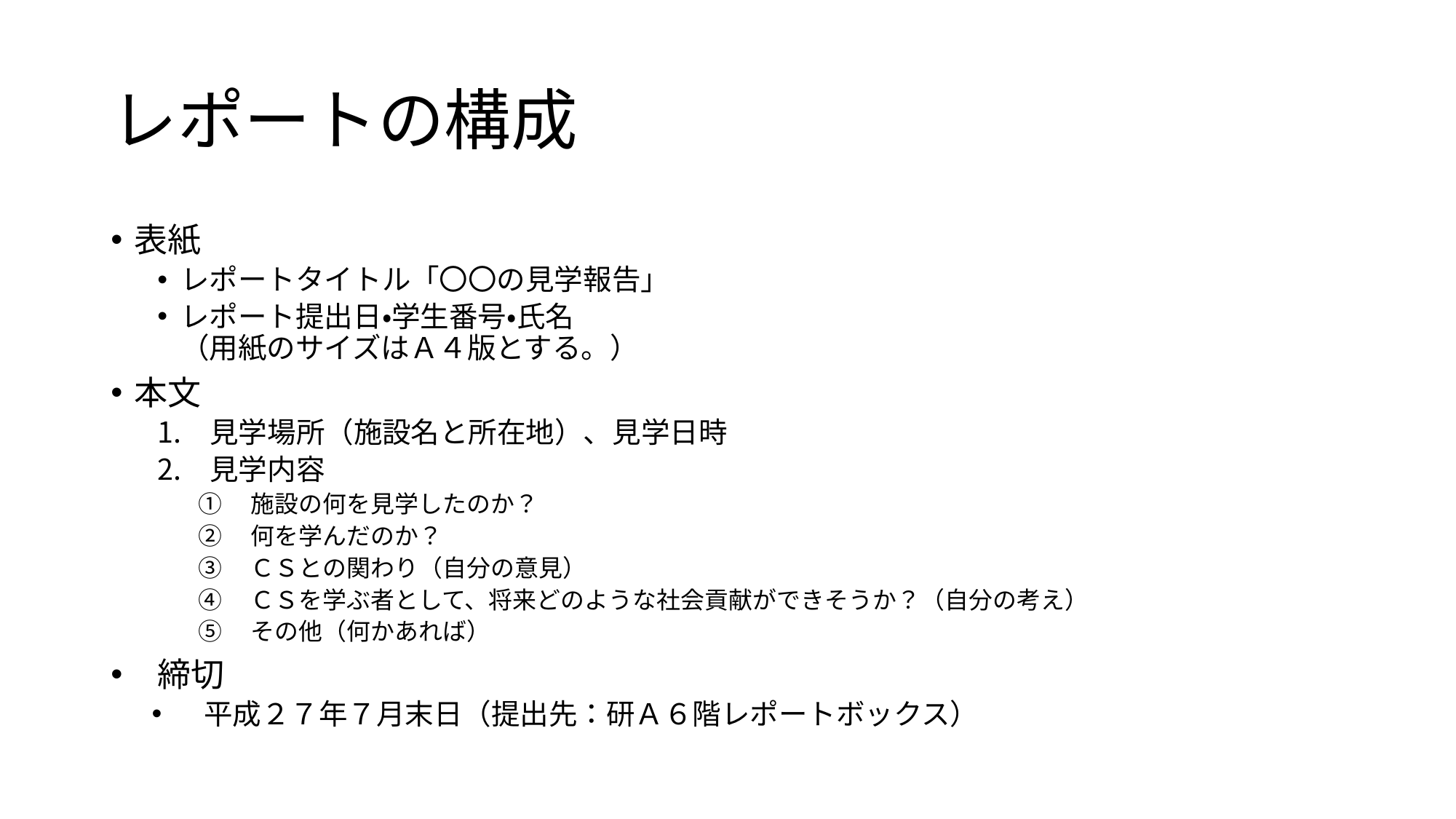

# レポートの構成
表紙
レポートタイトル「〇〇の見学報告」
レポート提出日・学生番号・氏名
（用紙のサイズはＡ４版とする。）
本文
見学場所（施設名と所在地）、見学日時
見学内容
施設の何を見学したのか？
何を学んだのか？
ＣＳとの関わり（自分の意見）
ＣＳを学ぶ者として、将来どのような社会貢献ができそうか？（自分の考え）
その他（何かあれば）
締切
平成２７年７月末日（提出先：研Ａ６階レポートボックス）